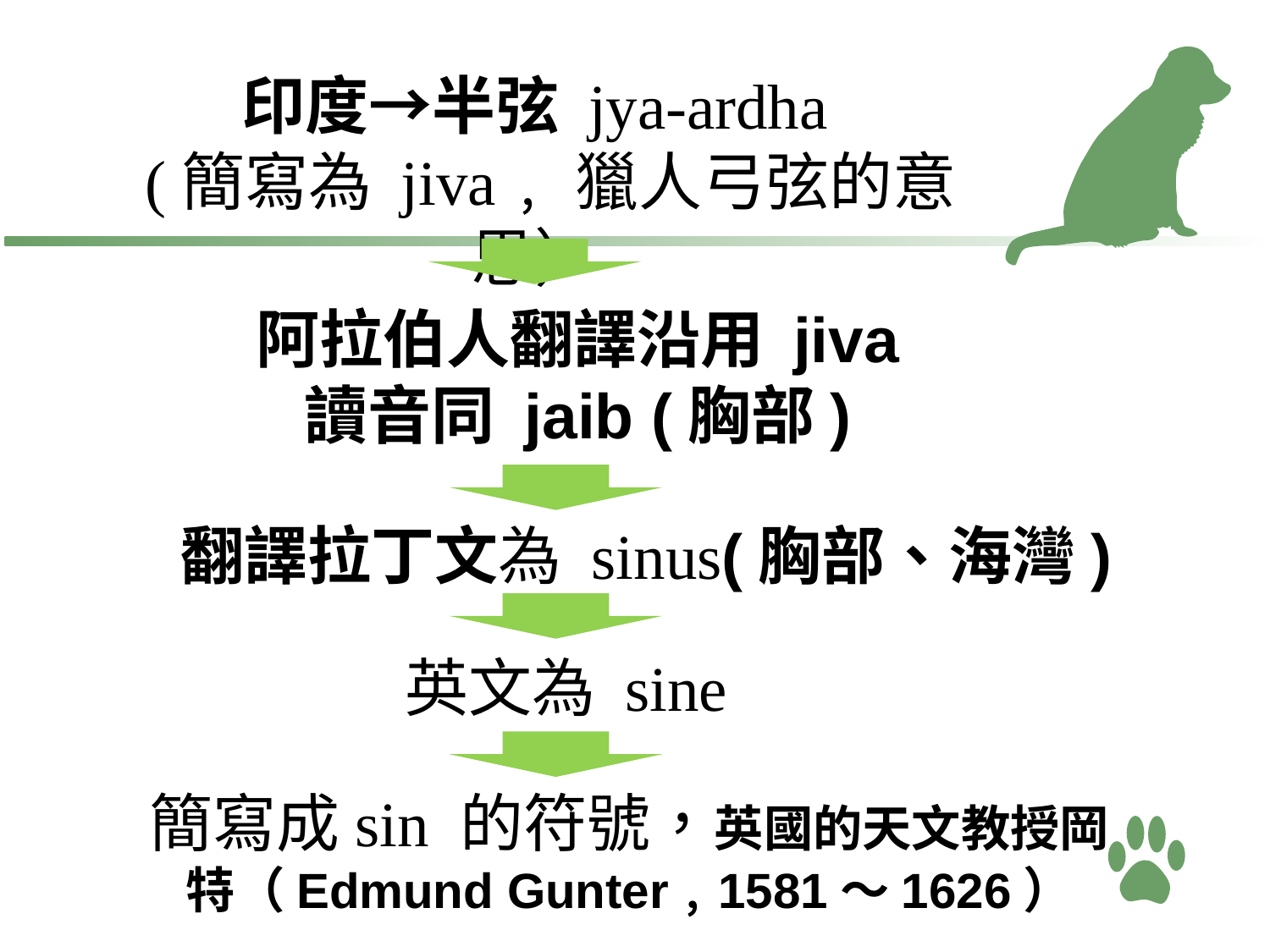

印度→半弦 jya-ardha
  (簡寫為 jiva﹐獵人弓弦的意思）

阿拉伯人翻譯沿用 jiva
讀音同 jaib (胸部)

翻譯拉丁文為 sinus(胸部、海灣)

英文為 sine

簡寫成sin 的符號，英國的天文教授岡特（Edmund Gunter﹐1581～1626）